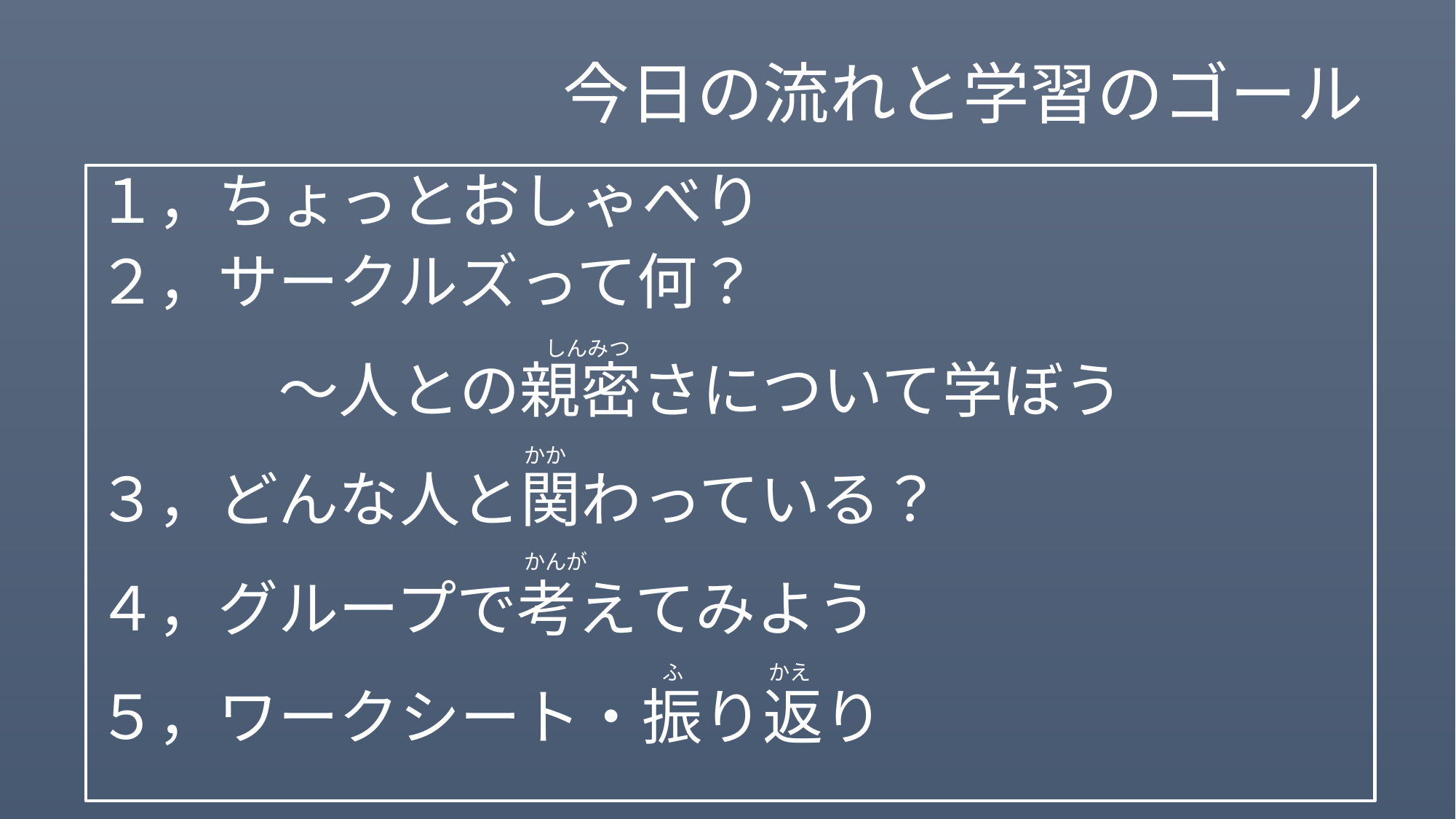

# 今日の流れと学習のゴール
１，ちょっとおしゃべり
２，サークルズって何？

　　　～人との親密さについて学ぼう

３，どんな人と関わっている？

４，グループで考えてみよう

５，ワークシート・振り返り
しんみつ
かか
かんが
ふ　　　　かえ